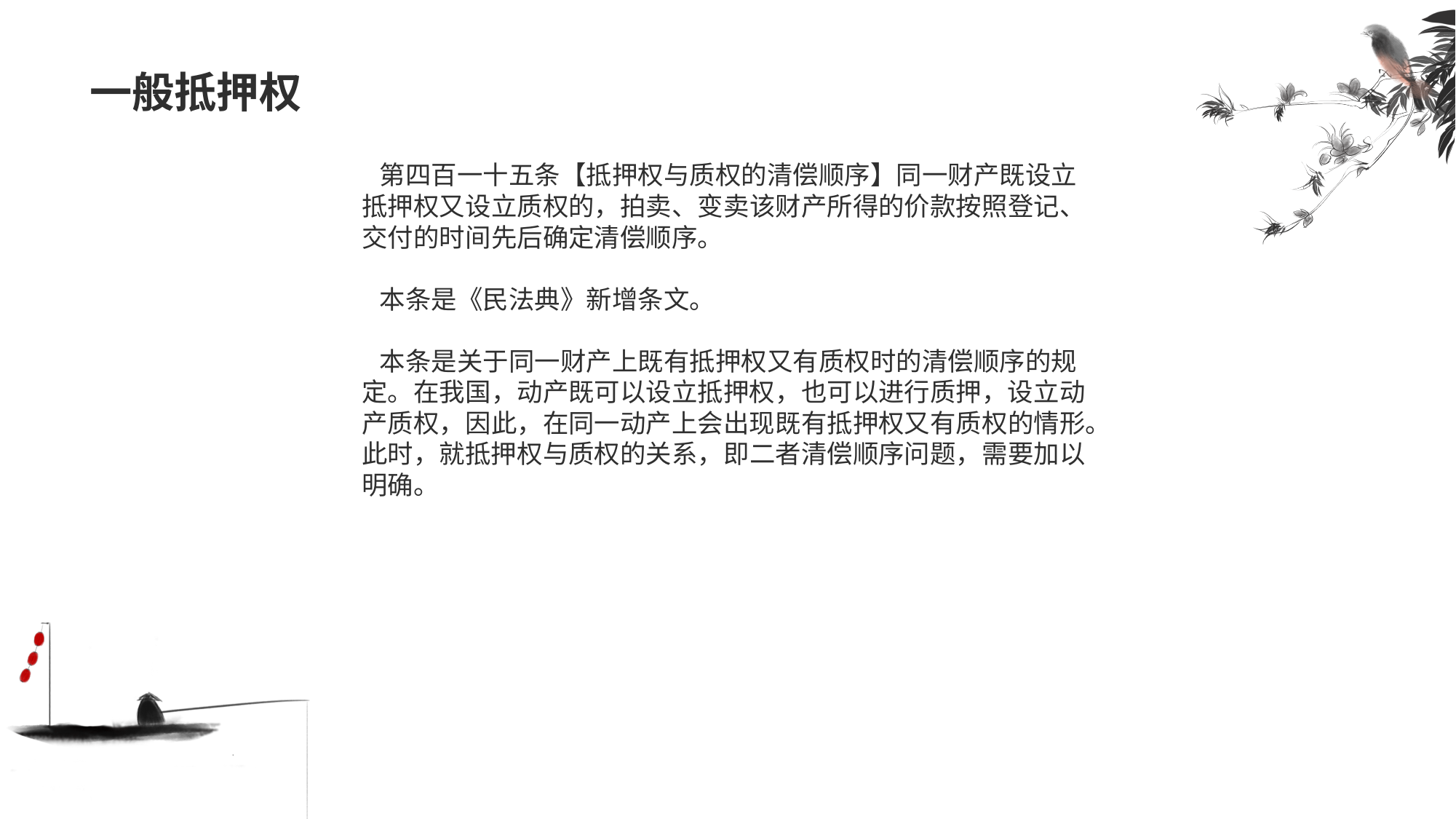

# 一般抵押权

  第四百一十五条【抵押权与质权的清偿顺序】同一财产既设立抵押权又设立质权的，拍卖、变卖该财产所得的价款按照登记、交付的时间先后确定清偿顺序。

  本条是《民法典》新增条文。

  本条是关于同一财产上既有抵押权又有质权时的清偿顺序的规定。在我国，动产既可以设立抵押权，也可以进行质押，设立动产质权，因此，在同一动产上会出现既有抵押权又有质权的情形。此时，就抵押权与质权的关系，即二者清偿顺序问题，需要加以明确。
147